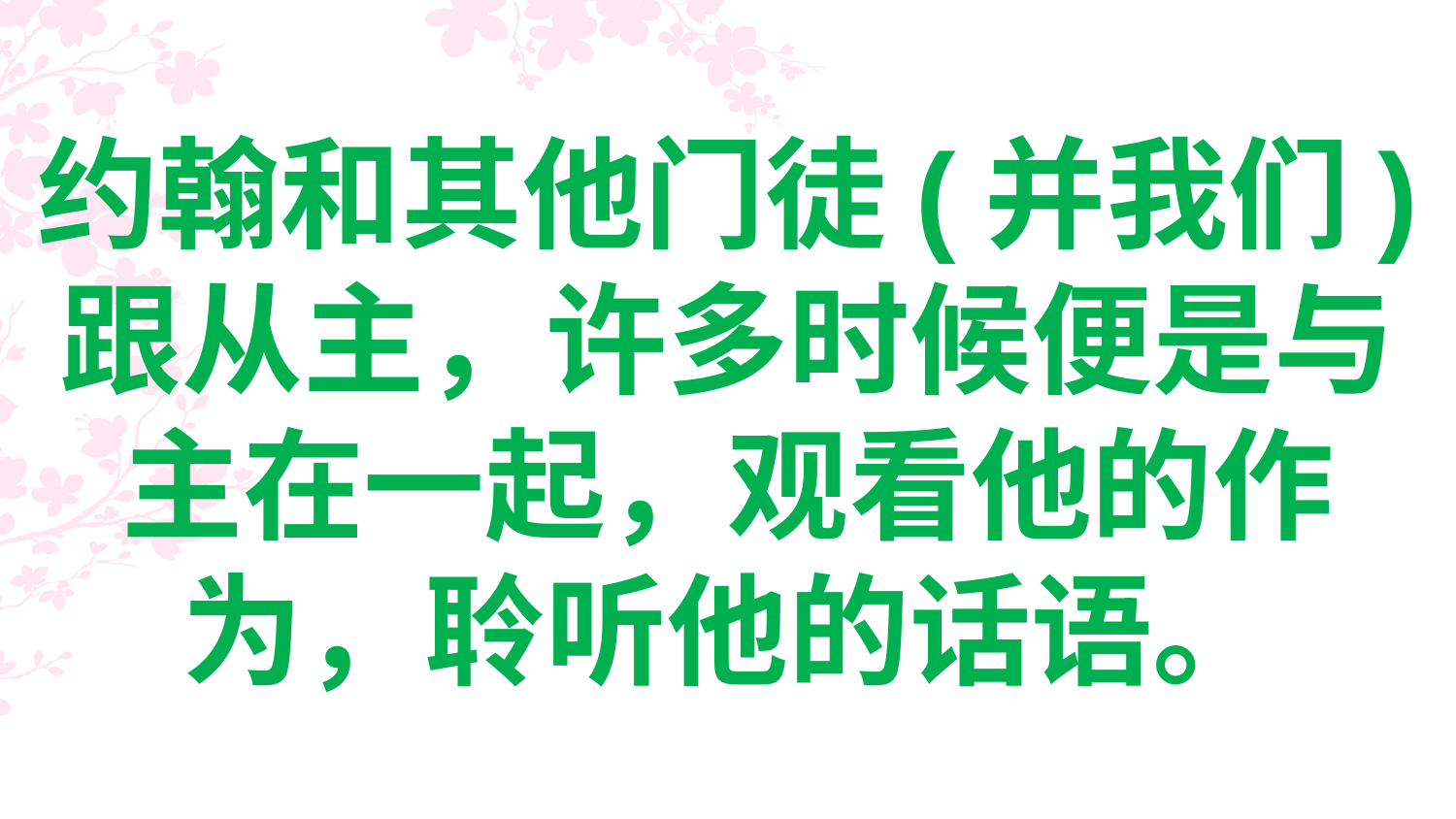

约翰和其他门徒(并我们)
跟从主，许多时候便是与主在一起，观看他的作为，聆听他的话语。